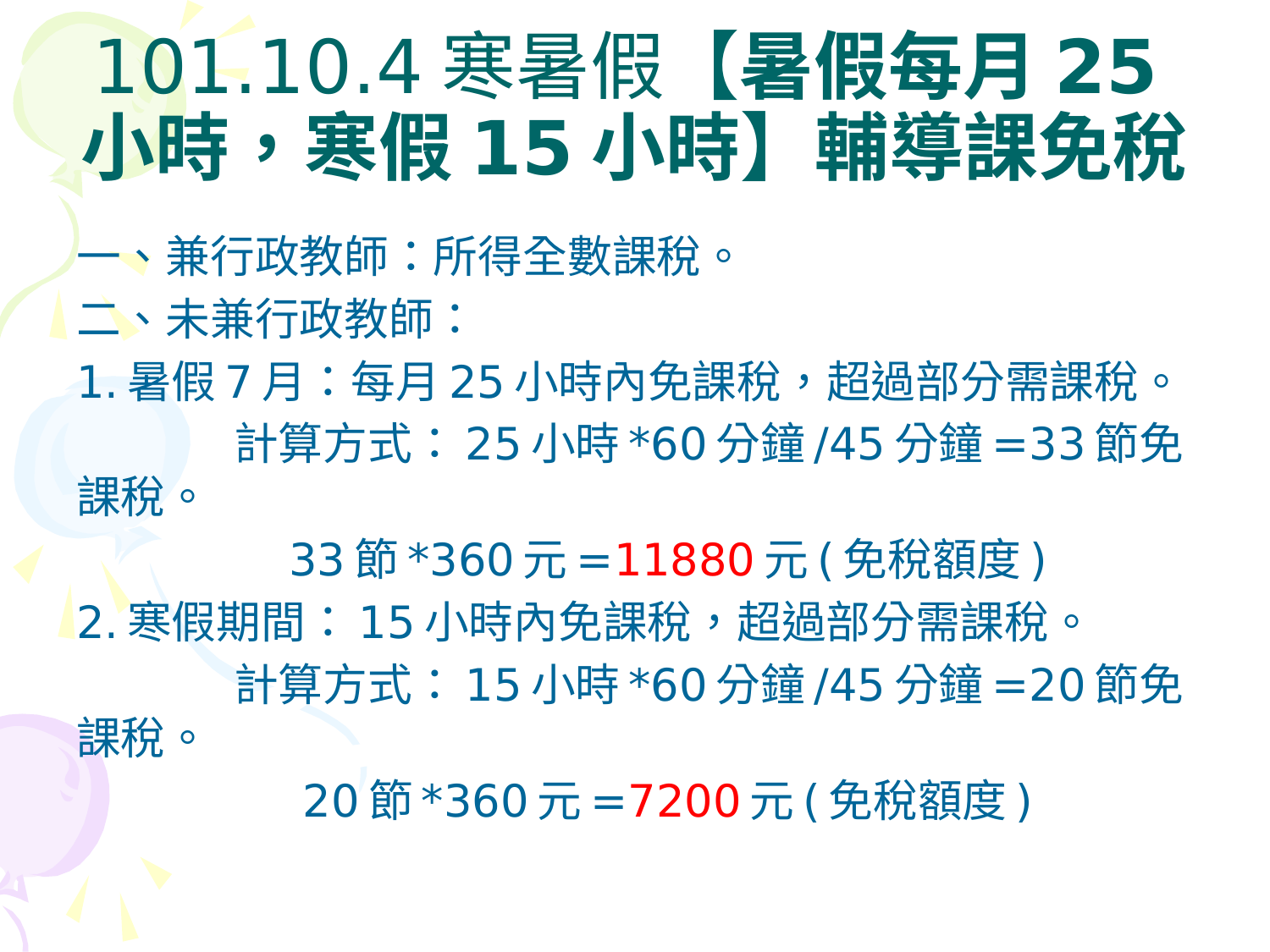

# 101.10.4寒暑假【暑假每月25小時，寒假15小時】輔導課免稅
一、兼行政教師：所得全數課稅。
二、未兼行政教師：
1.暑假7月：每月25小時內免課稅，超過部分需課稅。
               計算方式：25小時*60分鐘/45分鐘=33節免課稅。
               33節*360元=11880元(免稅額度)
2.寒假期間：15小時內免課稅，超過部分需課稅。
               計算方式：15小時*60分鐘/45分鐘=20節免課稅。
                20節*360元=7200元(免稅額度)